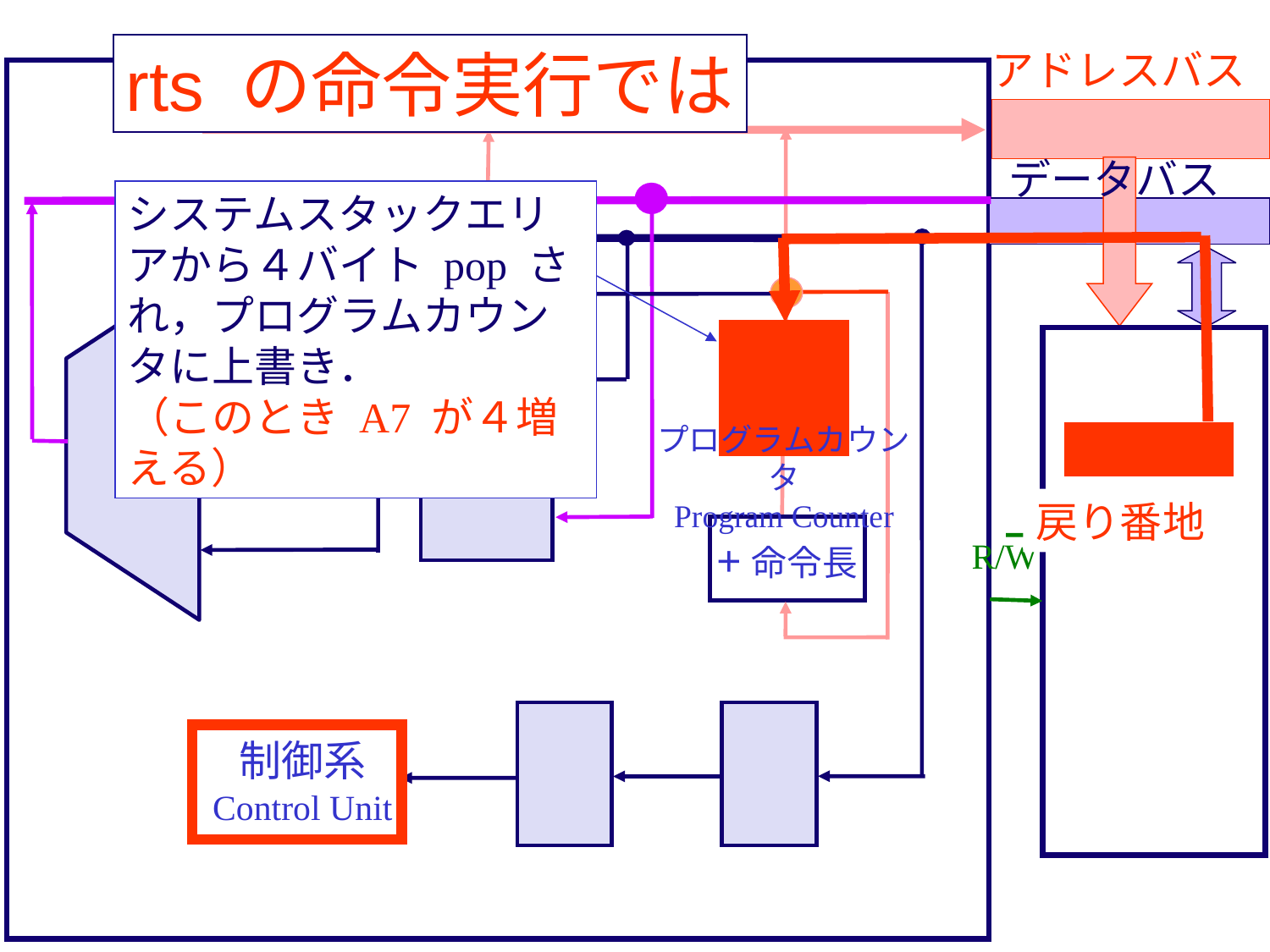

rts の命令実行では
アドレスバス

データバス

システムスタックエリアから４バイト pop され，プログラムカウンタに上書き．
（このとき A7 が４増える）

プログラムカウンタ
Program Counter

戻り番地

+命令長
R/W

制御系
Control Unit